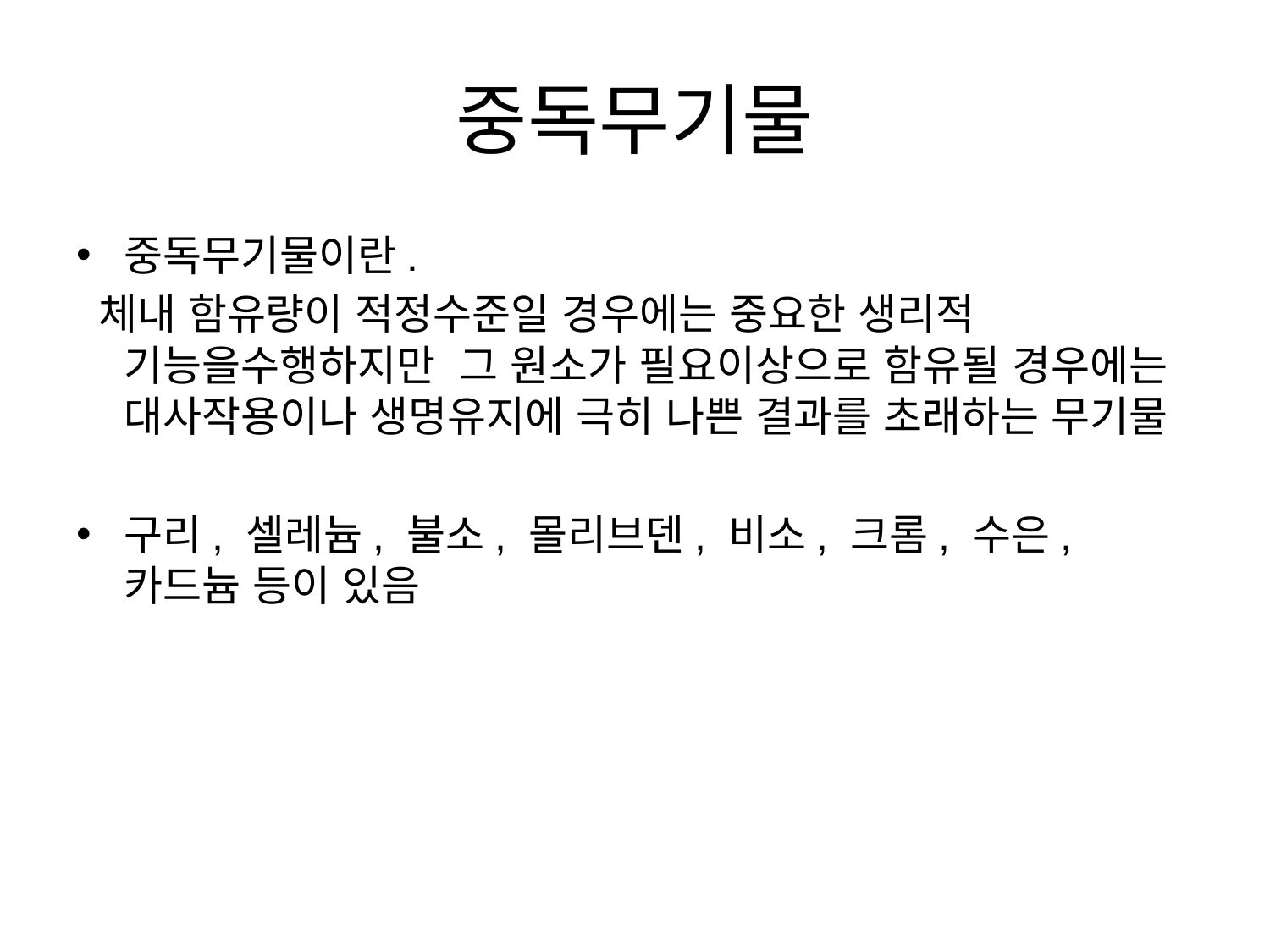

# 중독무기물
중독무기물이란.
 체내 함유량이 적정수준일 경우에는 중요한 생리적 기능을수행하지만  그 원소가 필요이상으로 함유될 경우에는 대사작용이나 생명유지에 극히 나쁜 결과를 초래하는 무기물

구리, 셀레늄, 불소, 몰리브덴, 비소, 크롬, 수은, 카드늄 등이 있음